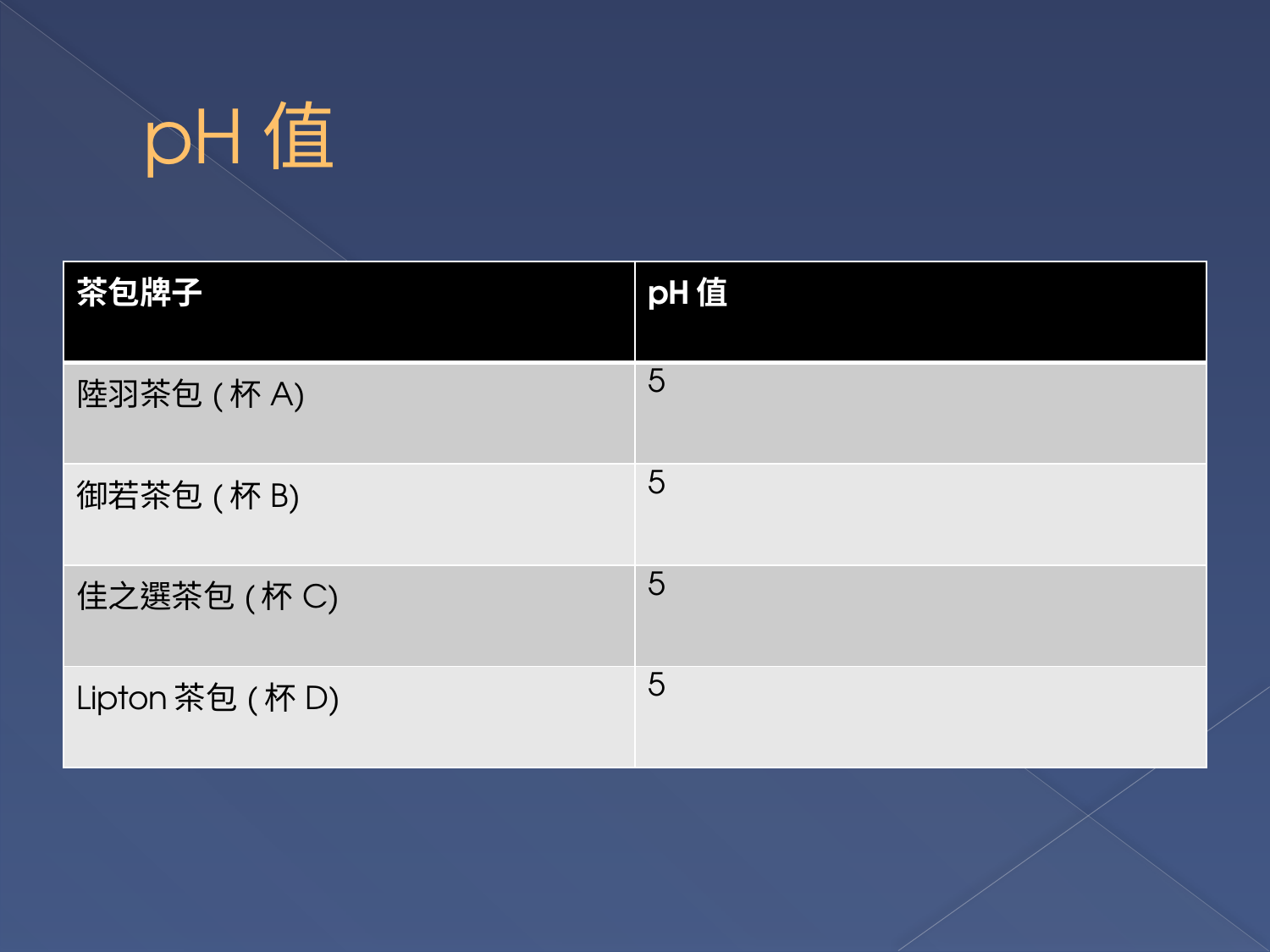

# pH值
| 茶包牌子 | pH值 |
| --- | --- |
| 陸羽茶包(杯A) | 5 |
| 御若茶包(杯B) | 5 |
| 佳之選茶包(杯C) | 5 |
| Lipton茶包(杯D) | 5 |